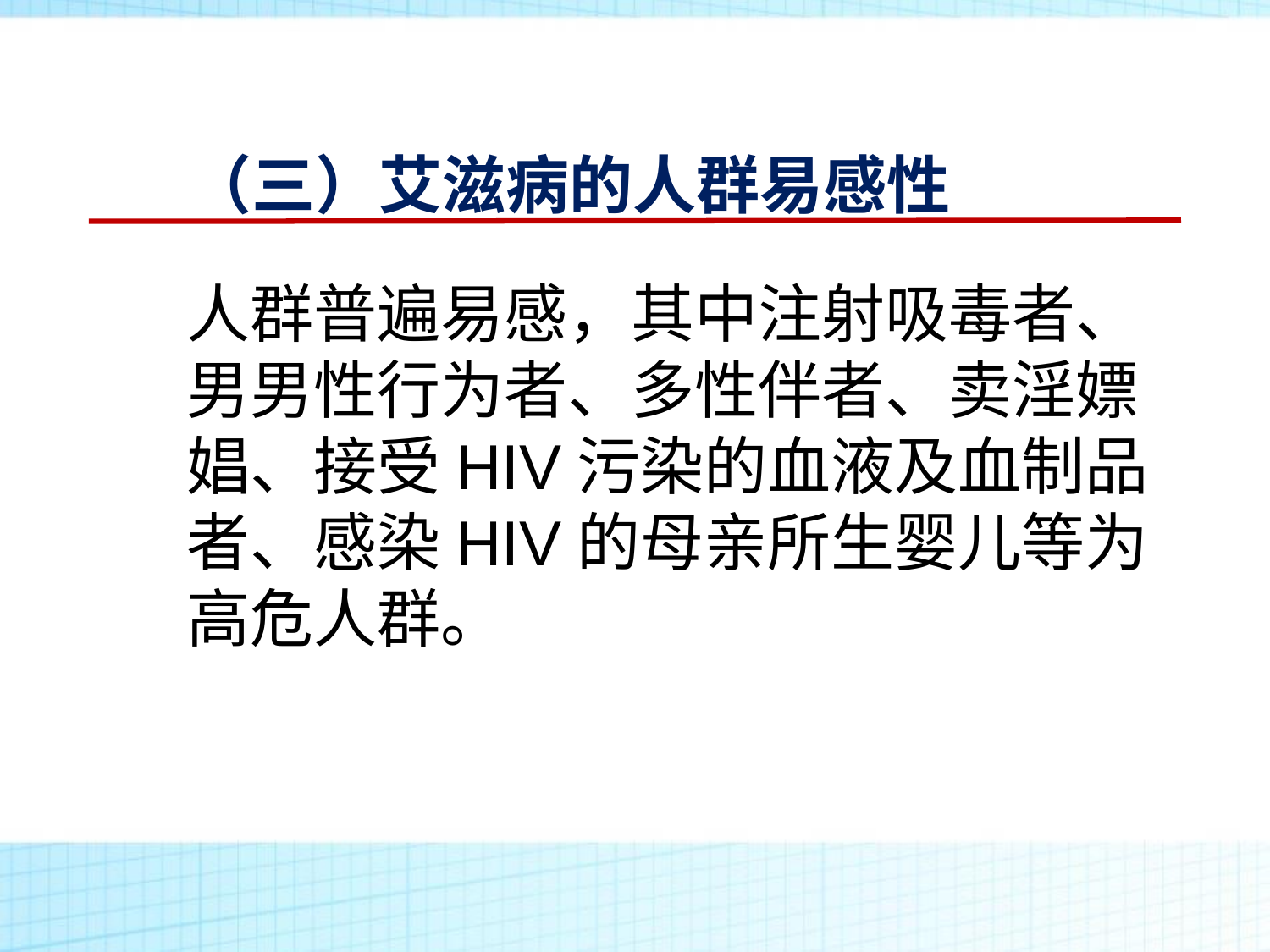

（三）艾滋病的人群易感性
人群普遍易感，其中注射吸毒者、男男性行为者、多性伴者、卖淫嫖娼、接受HIV污染的血液及血制品者、感染HIV的母亲所生婴儿等为高危人群。